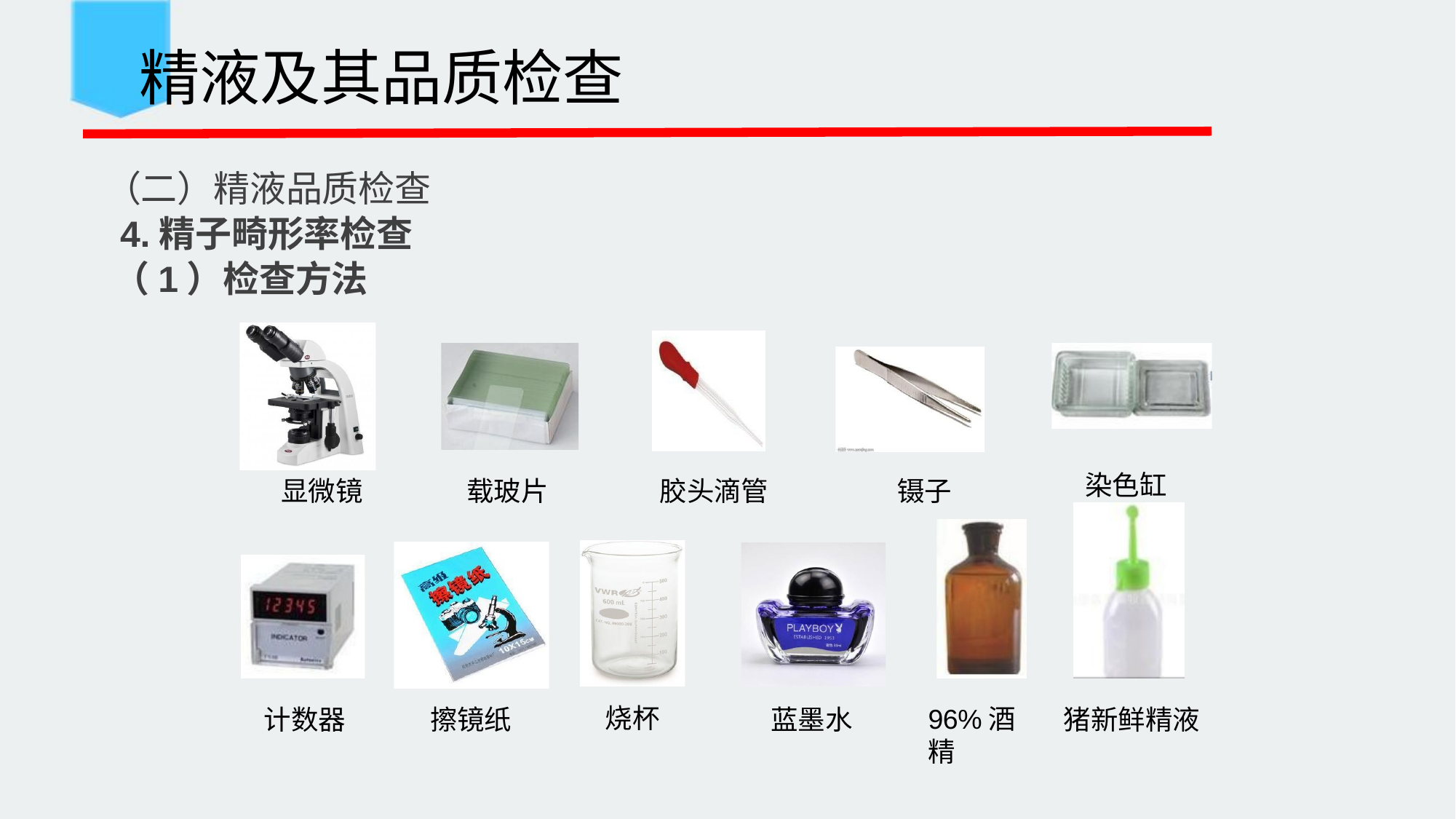

精液及其品质检查
  （二）精液品质检查
    4.精子畸形率检查
   （1）检查方法

染色缸
显微镜
载玻片
胶头滴管
镊子

烧杯
96%酒精
蓝墨水
猪新鲜精液
计数器
擦镜纸